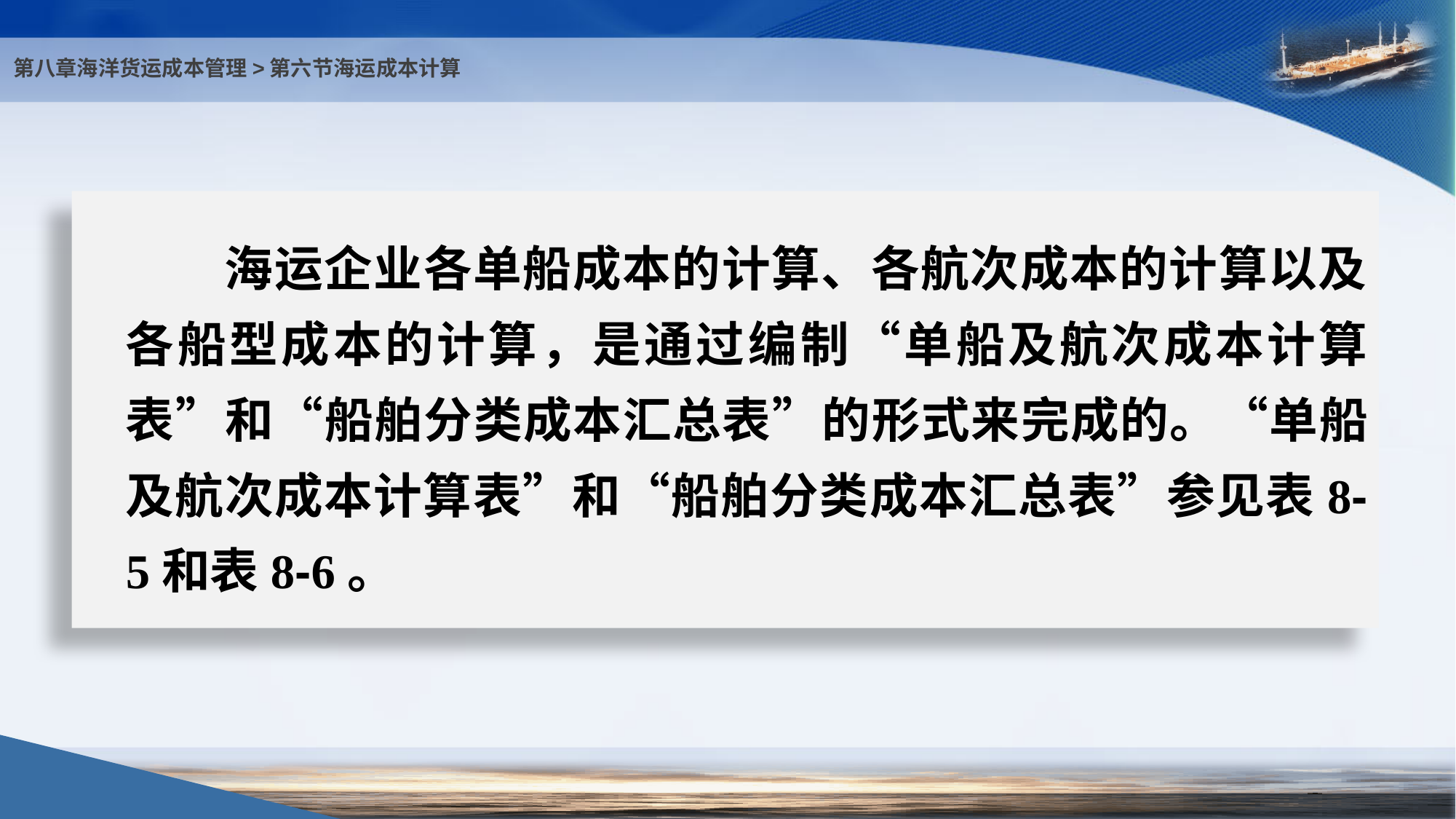

第八章海洋货运成本管理>第六节海运成本计算
海运企业各单船成本的计算、各航次成本的计算以及各船型成本的计算，是通过编制“单船及航次成本计算表”和“船舶分类成本汇总表”的形式来完成的。“单船及航次成本计算表”和“船舶分类成本汇总表”参见表8-5和表8-6。